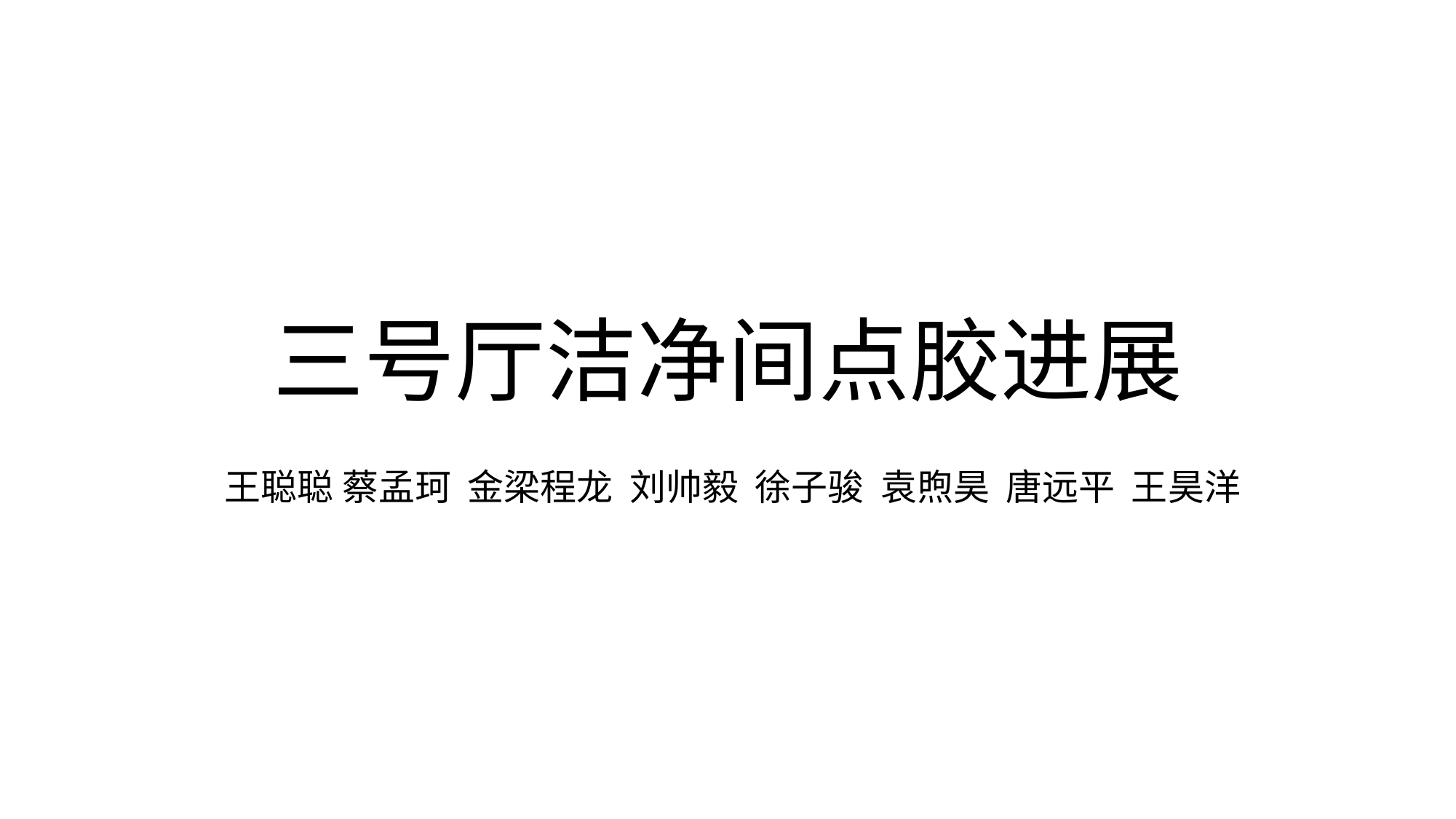

# 三号厅洁净间点胶进展
王聪聪 蔡孟珂  金梁程龙  刘帅毅  徐子骏  袁煦昊  唐远平  王昊洋